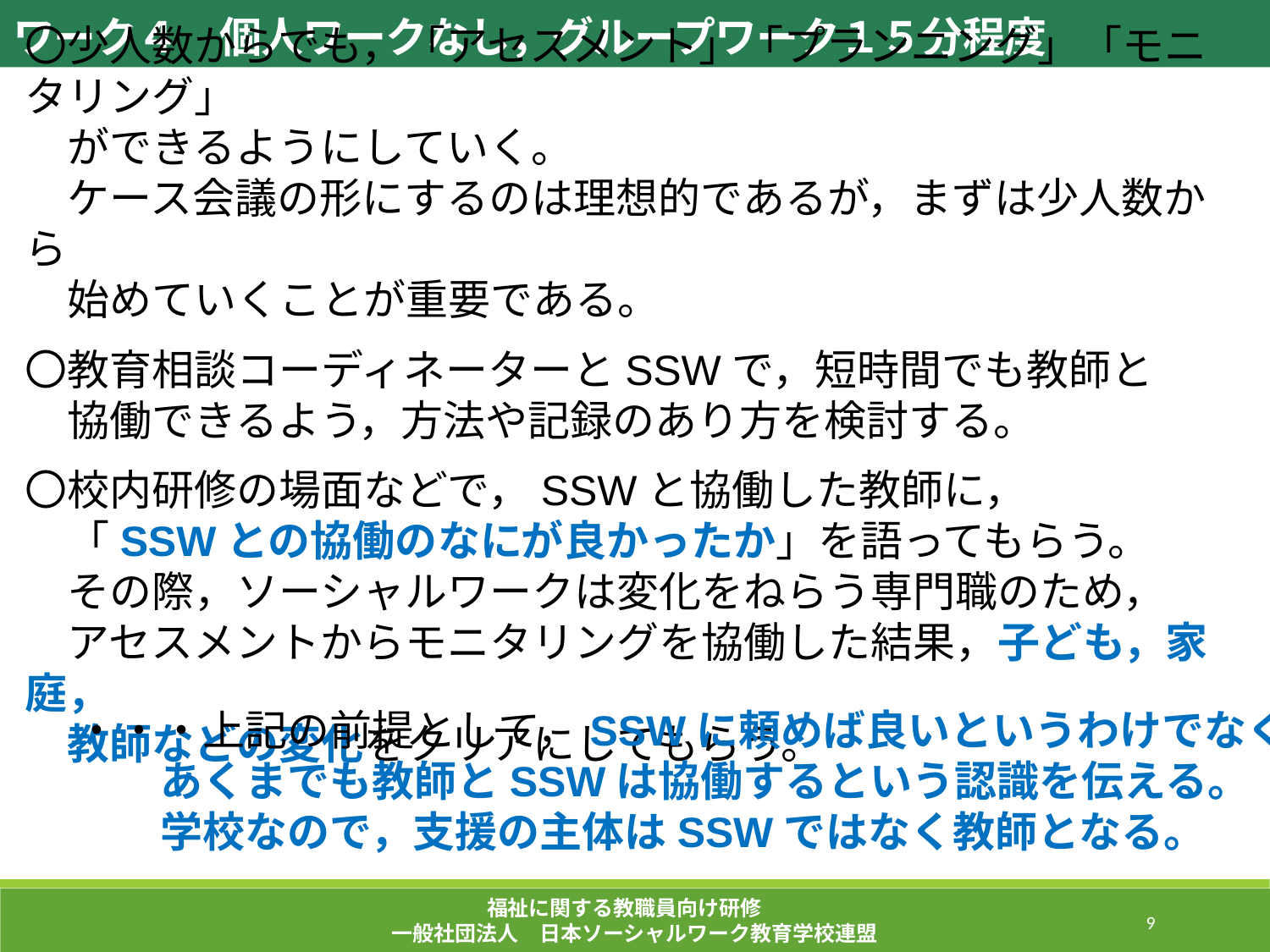

ワーク４　個人ワークなし，グループワーク１５分程度
〇少人数からでも，「アセスメント」「プランニング」「モニタリング」
　ができるようにしていく。
　ケース会議の形にするのは理想的であるが，まずは少人数から
　始めていくことが重要である。

〇教育相談コーディネーターとSSWで，短時間でも教師と
　協働できるよう，方法や記録のあり方を検討する。

〇校内研修の場面などで，SSWと協働した教師に，
　「SSWとの協働のなにが良かったか」を語ってもらう。
　その際，ソーシャルワークは変化をねらう専門職のため，
　アセスメントからモニタリングを協働した結果，子ども，家庭，
　教師などの変化をクリアにしてもらう。

家庭
環境
発達
課題
・・・上記の前提として，SSWに頼めば良いというわけでなく，
　　あくまでも教師とSSWは協働するという認識を伝える。
　　学校なので，支援の主体はSSWではなく教師となる。
福祉に関する教職員向け研修
一般社団法人　日本ソーシャルワーク教育学校連盟
9